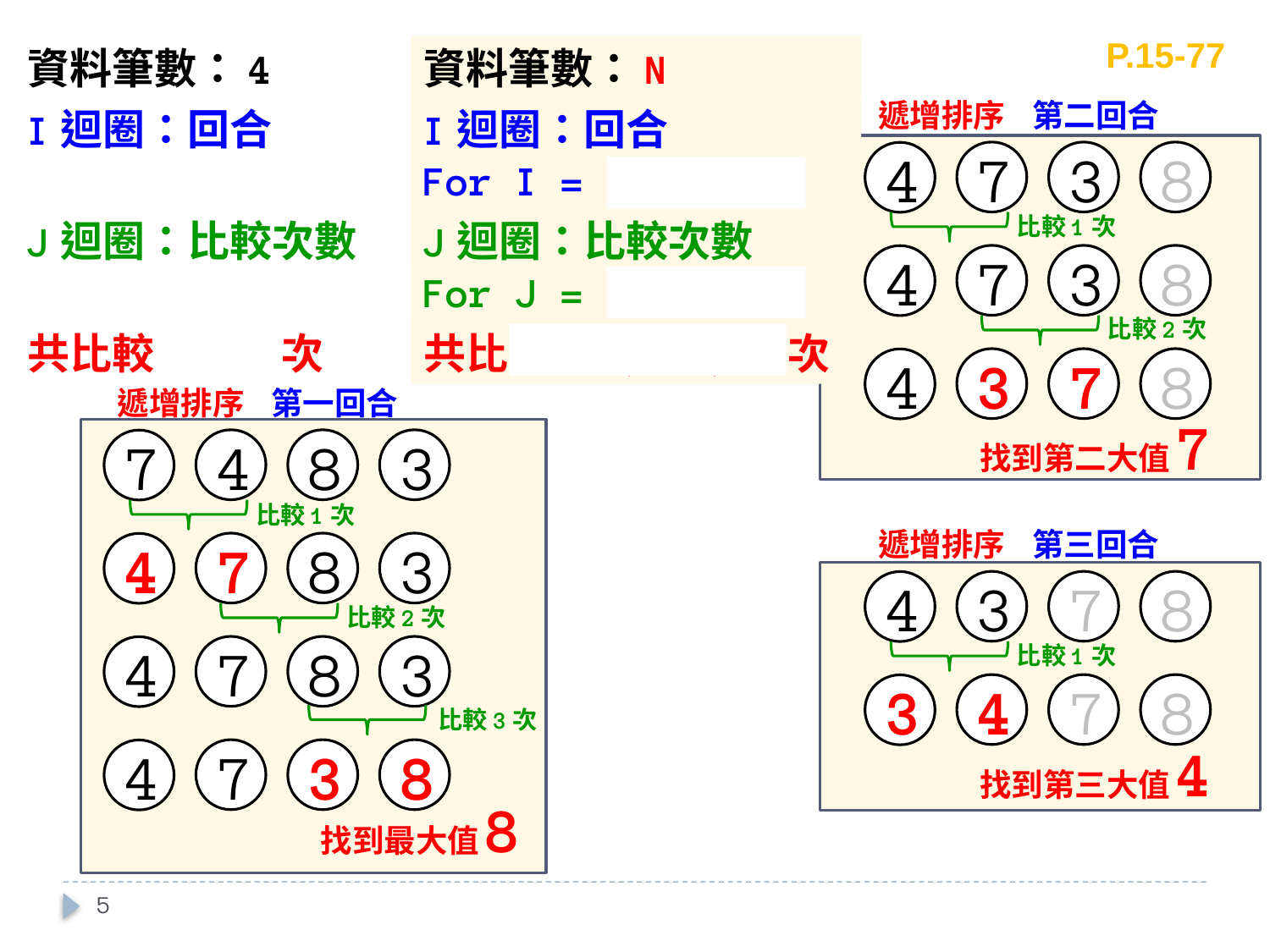

P.15-77
資料筆數：4
資料筆數：N
遞增排序
第二回合
I迴圈：回合
For I = 1 to 3
I迴圈：回合
For I = 1 to N-1

7
3
8
4

比較1次
J迴圈：比較次數
For J = 1 to 4-I
J迴圈：比較次數
For J = 1 to N-I
7
3
8
4

比較2次
共比較　６　次
共比較 N*(N-1)/2次

3
7
8
4
遞增排序
第一回合
找到第二大值7

4
8
3
7

比較1次
遞增排序
第三回合
7
8
3
4

3
7
8
4
比較2次

比較1次
7
8
3
4

4
7
8
3
比較3次
找到第三大值4
7
3
8
4
找到最大值8
5